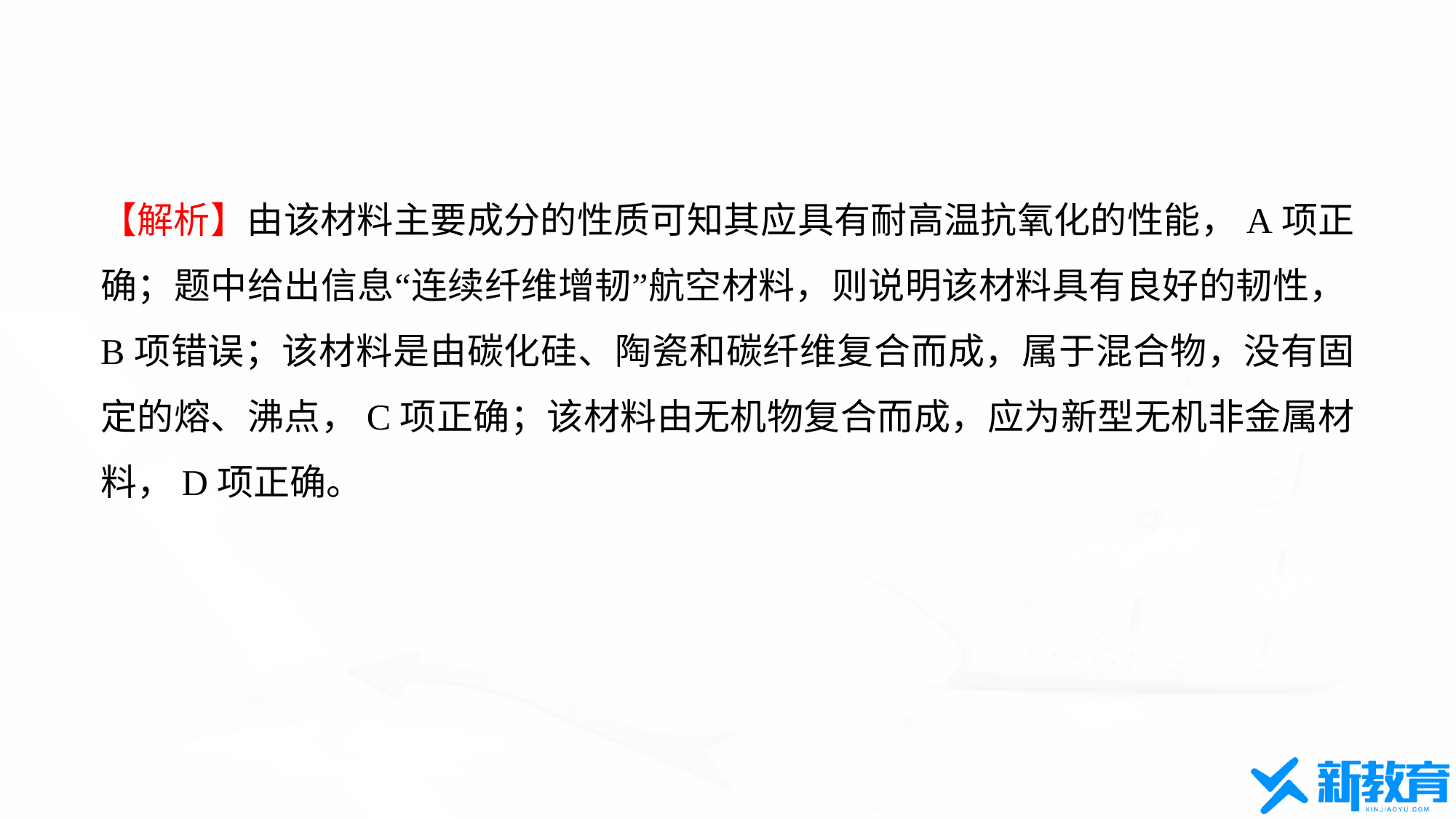

【解析】由该材料主要成分的性质可知其应具有耐高温抗氧化的性能，A项正确；题中给出信息“连续纤维增韧”航空材料，则说明该材料具有良好的韧性，B项错误；该材料是由碳化硅、陶瓷和碳纤维复合而成，属于混合物，没有固定的熔、沸点，C项正确；该材料由无机物复合而成，应为新型无机非金属材料，D项正确。